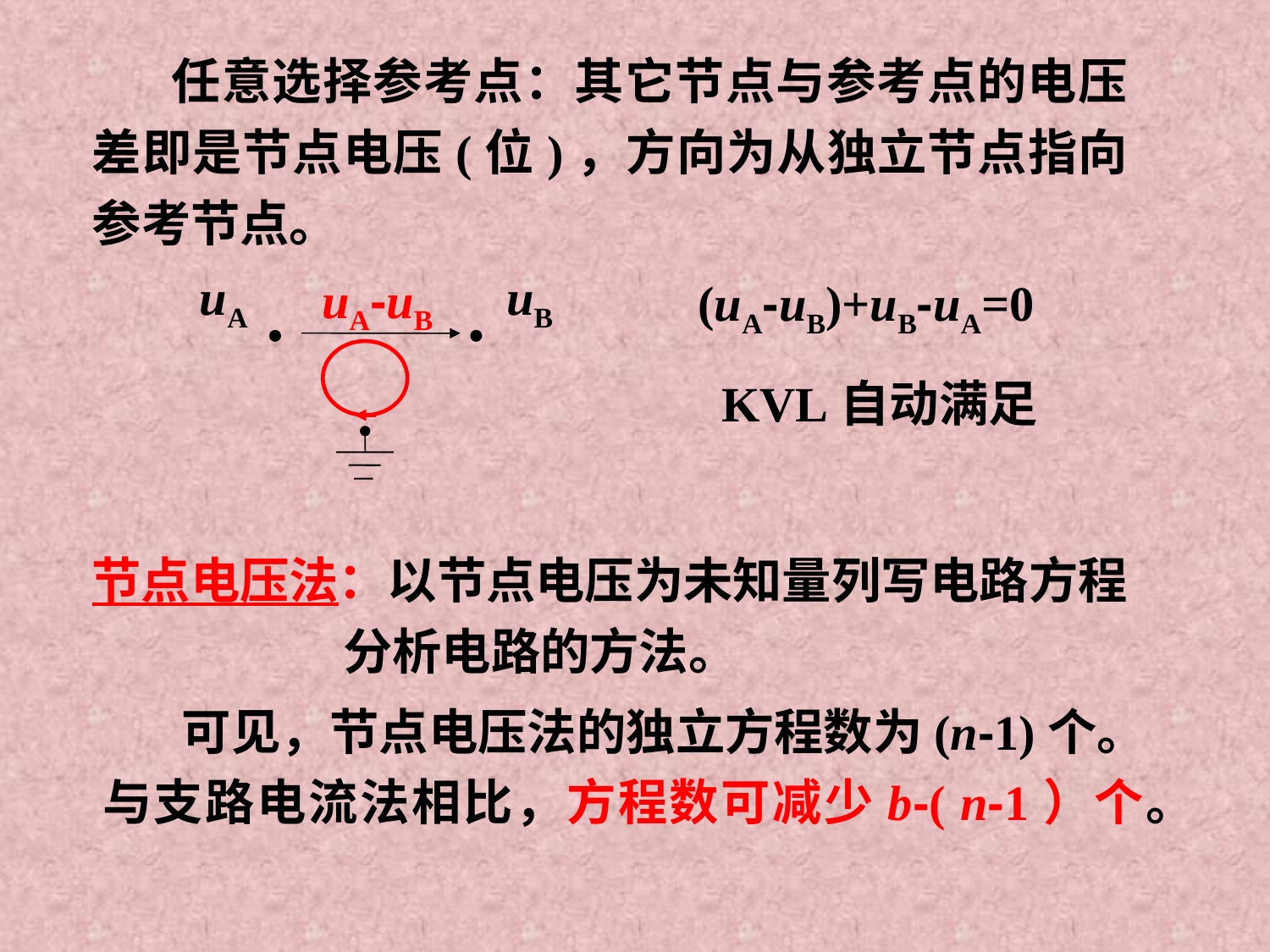

任意选择参考点：其它节点与参考点的电压差即是节点电压(位)，方向为从独立节点指向参考节点。
uA
uB

uA-uB

(uA-uB)+uB-uA=0

KVL自动满足
节点电压法：以节点电压为未知量列写电路方程分析电路的方法。
可见，节点电压法的独立方程数为(n-1)个。与支路电流法相比，方程数可减少b-( n-1）个。